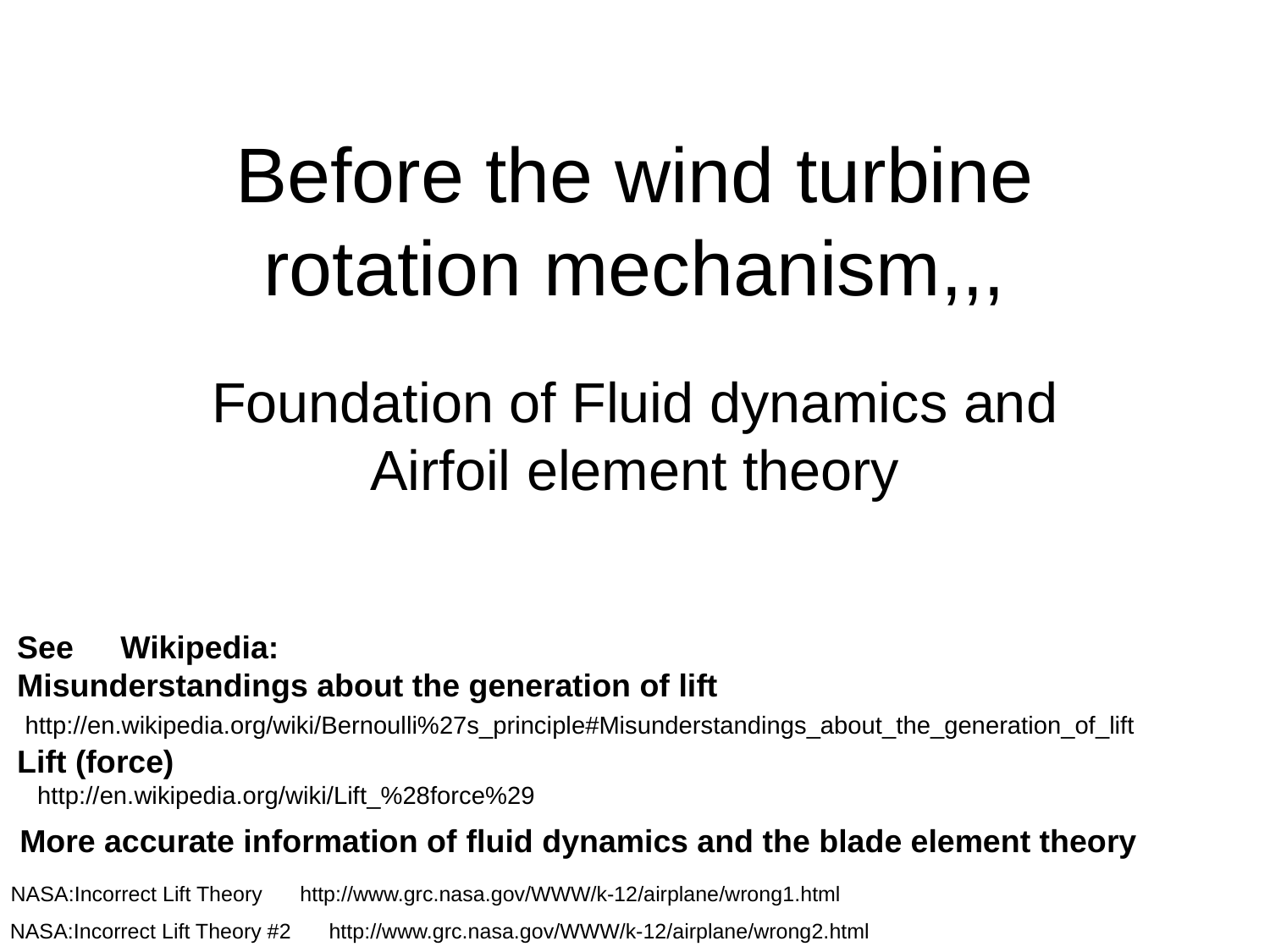

# Before the wind turbine rotation mechanism,,,
Foundation of Fluid dynamics and Airfoil element theory
See　Wikipedia:
Misunderstandings about the generation of lift

Lift (force)

http://en.wikipedia.org/wiki/Bernoulli%27s_principle#Misunderstandings_about_the_generation_of_lift
http://en.wikipedia.org/wiki/Lift_%28force%29
More accurate information of fluid dynamics and the blade element theory
NASA:Incorrect Lift Theory 　http://www.grc.nasa.gov/WWW/k-12/airplane/wrong1.html
NASA:Incorrect Lift Theory #2 　http://www.grc.nasa.gov/WWW/k-12/airplane/wrong2.html
日本機械学会　流体工学部門：活動内容：楽しい流れの実験教室 　http://www.jsme-fed.org/experiment/
飛行機はなぜ飛ぶかのかまだ分からない?? - NPO法人 知的人材ネットワーク・あいんしゅたいん
http://jein.jp/jifs/scientific-topics/887-topic49.html